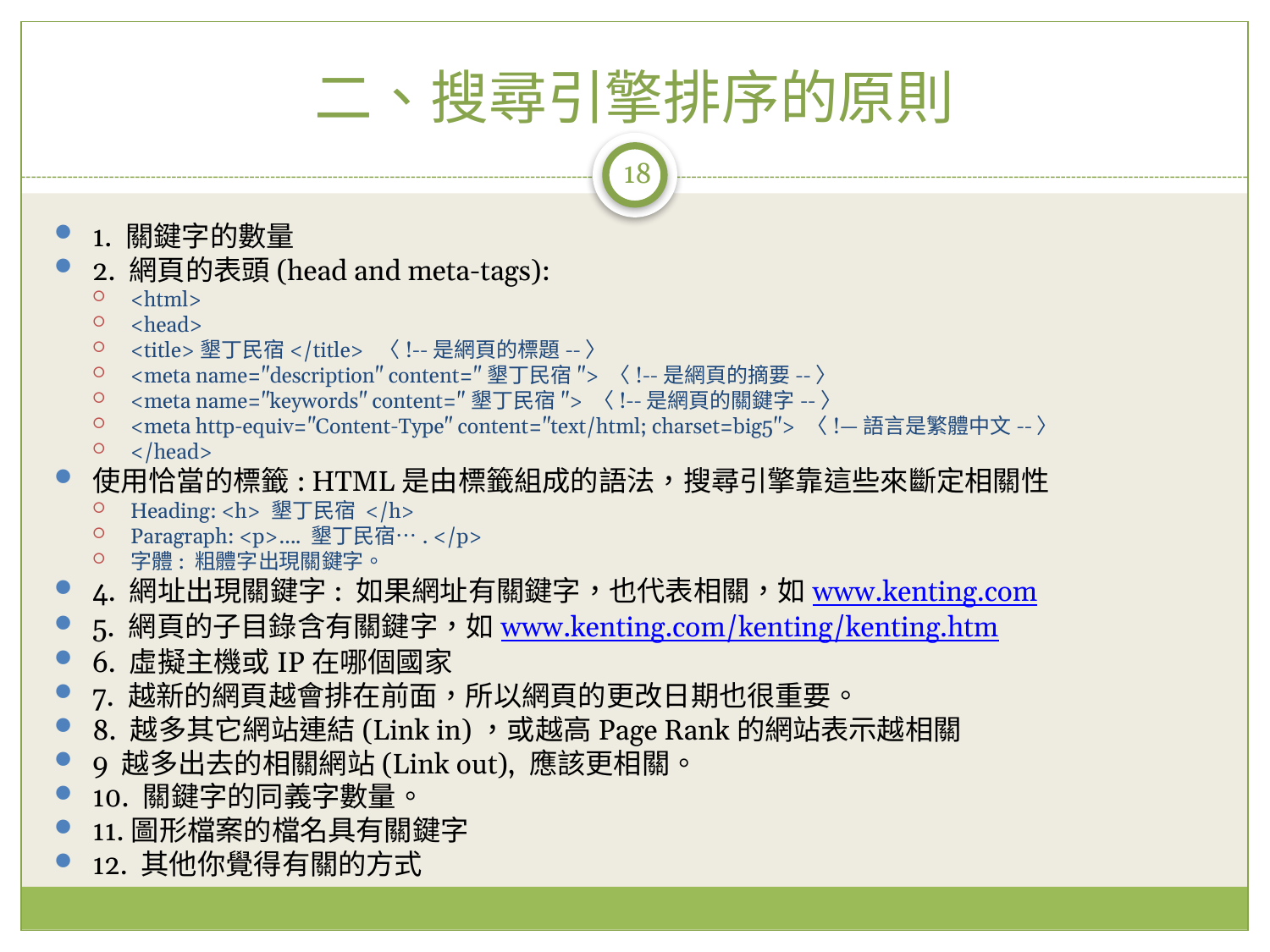

# 二、搜尋引擎排序的原則
18
1. 關鍵字的數量
2. 網頁的表頭(head and meta-tags):
<html>
<head>
<title>墾丁民宿</title>  〈!--是網頁的標題--〉
<meta name="description" content="墾丁民宿"> 〈!--是網頁的摘要--〉
<meta name="keywords" content="墾丁民宿"> 〈!--是網頁的關鍵字--〉
<meta http-equiv="Content-Type" content="text/html; charset=big5"> 〈!—語言是繁體中文--〉
</head>
使用恰當的標籤: HTML是由標籤組成的語法，搜尋引擎靠這些來斷定相關性
Heading: <h> 墾丁民宿 </h>
Paragraph: <p>…. 墾丁民宿…. </p>
字體: 粗體字出現關鍵字。
4. 網址出現關鍵字: 如果網址有關鍵字，也代表相關，如www.kenting.com
5. 網頁的子目錄含有關鍵字，如www.kenting.com/kenting/kenting.htm
6. 虛擬主機或IP在哪個國家
7. 越新的網頁越會排在前面，所以網頁的更改日期也很重要。
8. 越多其它網站連結(Link in)，或越高Page Rank的網站表示越相關
9 越多出去的相關網站(Link out), 應該更相關。
10. 關鍵字的同義字數量。
11.圖形檔案的檔名具有關鍵字
12. 其他你覺得有關的方式